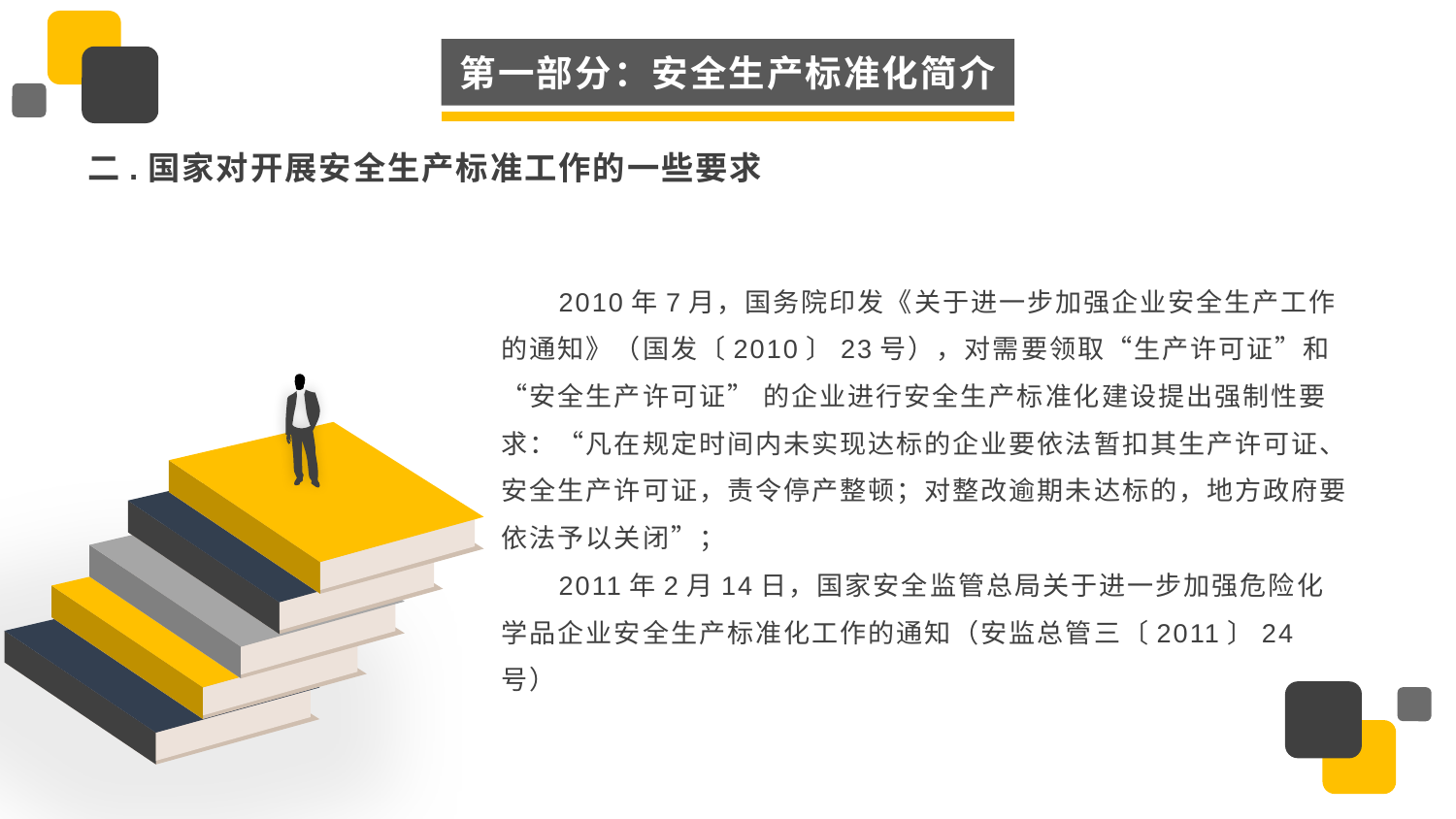

第一部分：安全生产标准化简介
二.国家对开展安全生产标准工作的一些要求
2010年7月，国务院印发《关于进一步加强企业安全生产工作的通知》（国发〔2010〕23号），对需要领取“生产许可证”和“安全生产许可证” 的企业进行安全生产标准化建设提出强制性要求：“凡在规定时间内未实现达标的企业要依法暂扣其生产许可证、安全生产许可证，责令停产整顿；对整改逾期未达标的，地方政府要依法予以关闭”；
2011年2月14日，国家安全监管总局关于进一步加强危险化学品企业安全生产标准化工作的通知（安监总管三〔2011〕24号）